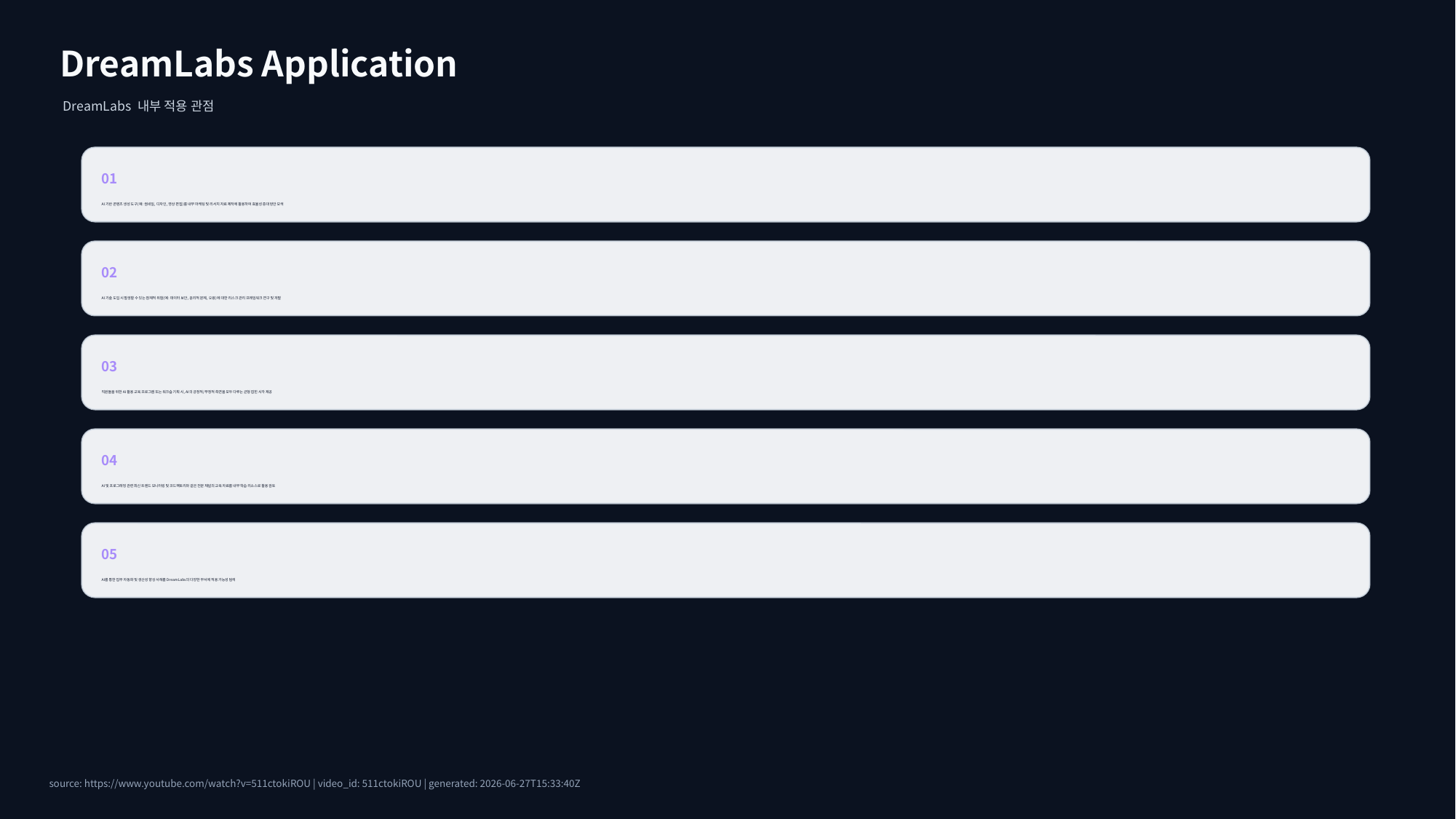

DreamLabs Application
DreamLabs 내부 적용 관점

01
AI 기반 콘텐츠 생성 도구(예: 썸네일, 디자인, 영상 편집)를 내부 마케팅 및 리서치 자료 제작에 활용하여 효율성 증대 방안 모색

02
AI 기술 도입 시 발생할 수 있는 잠재적 위험(예: 데이터 보안, 윤리적 문제, 오용)에 대한 리스크 관리 프레임워크 연구 및 개발

03
직원들을 위한 AI 활용 교육 프로그램 또는 워크숍 기획 시, AI의 긍정적/부정적 측면을 모두 다루는 균형 잡힌 시각 제공

04
AI 및 프로그래밍 관련 최신 트렌드 모니터링 및 코드팩토리와 같은 전문 채널의 교육 자료를 내부 학습 리소스로 활용 검토

05
AI를 통한 업무 자동화 및 생산성 향상 사례를 DreamLabs의 다양한 부서에 적용 가능성 탐색
source: https://www.youtube.com/watch?v=511ctokiROU | video_id: 511ctokiROU | generated: 2026-06-27T15:33:40Z